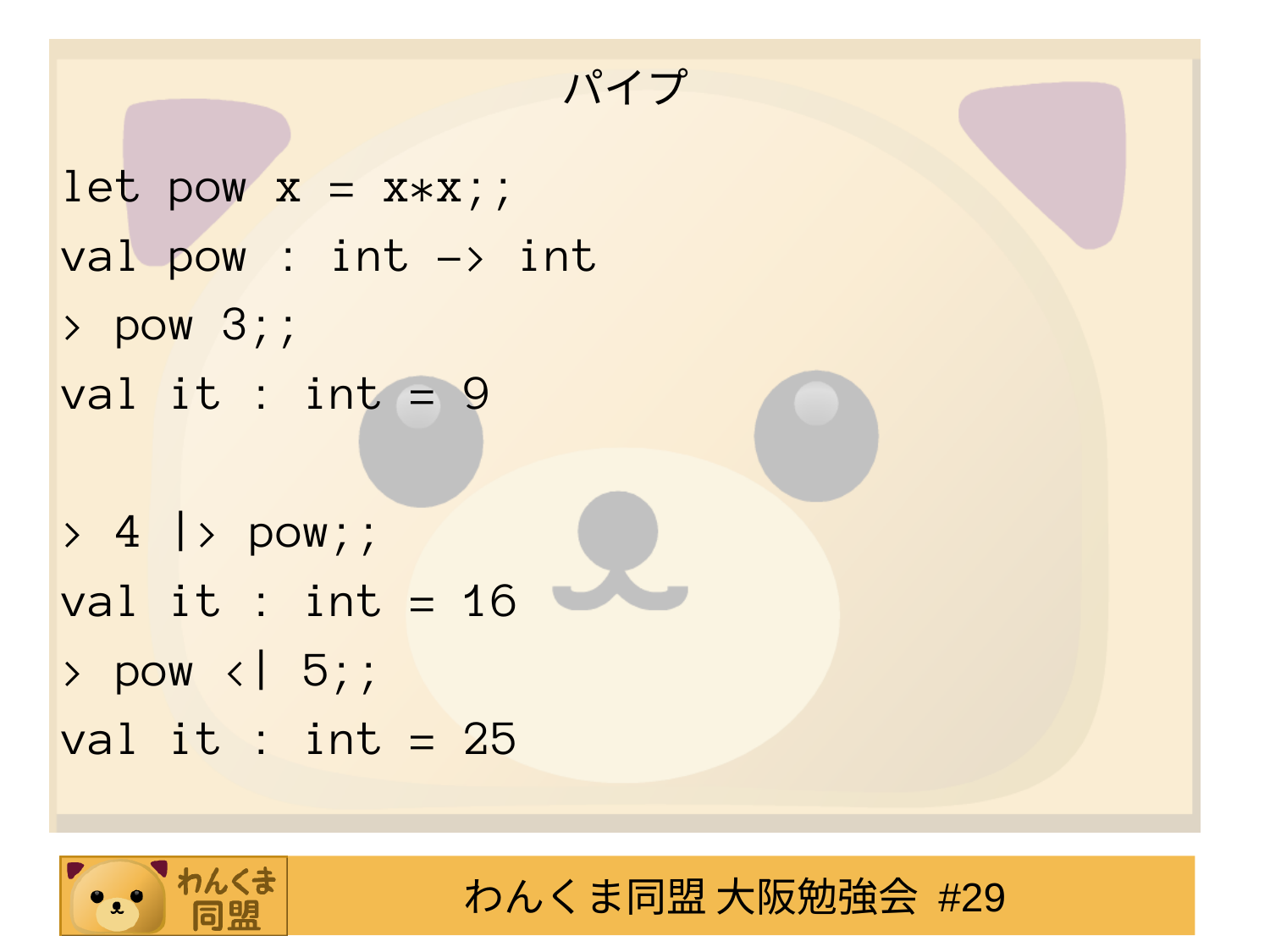

# パイプ
let pow x = x*x;;
val pow : int -> int
> pow 3;;
val it : int = 9

> 4 |> pow;;
val it : int = 16
> pow <| 5;;
val it : int = 25